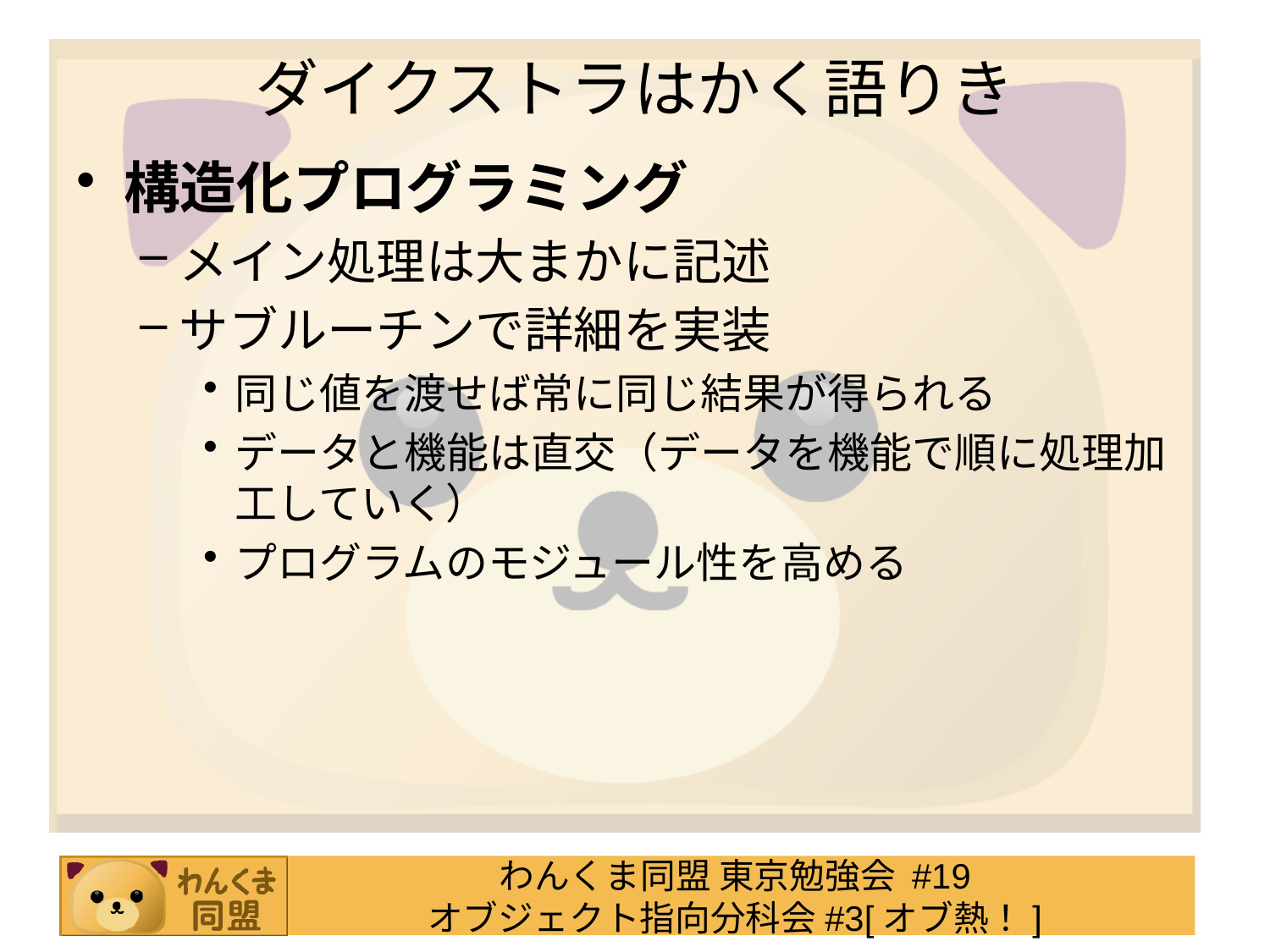

# ダイクストラはかく語りき
構造化プログラミング
メイン処理は大まかに記述
サブルーチンで詳細を実装
同じ値を渡せば常に同じ結果が得られる
データと機能は直交（データを機能で順に処理加工していく）
プログラムのモジュール性を高める